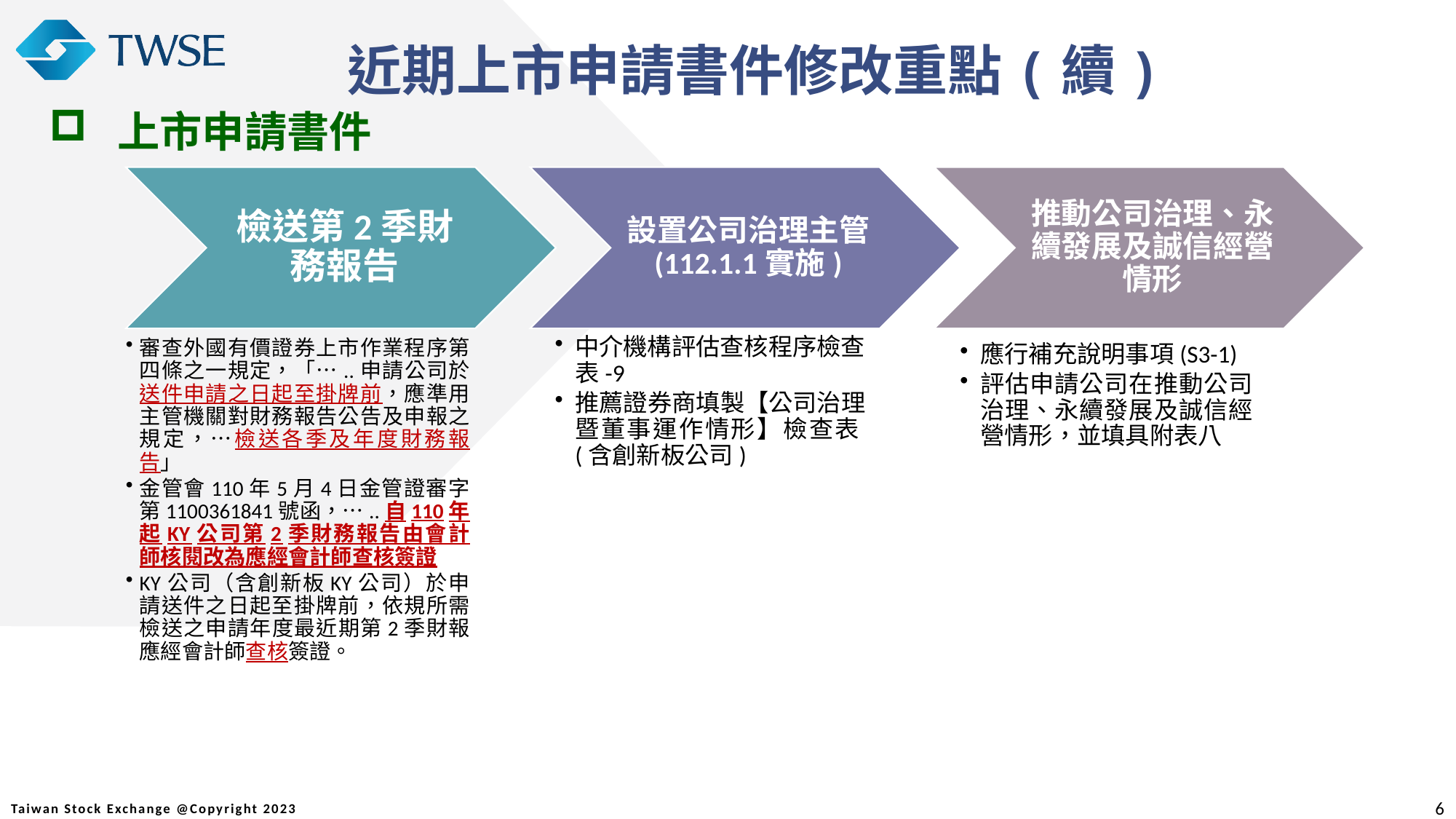

近期上市申請書件修改重點(續)
上市申請書件
檢送第2季財務報告
審查外國有價證券上市作業程序第四條之一規定，「…..申請公司於送件申請之日起至掛牌前，應準用主管機關對財務報告公告及申報之規定，…檢送各季及年度財務報告」
金管會110年5月4日金管證審字第1100361841號函，…..自110年起KY公司第2季財務報告由會計師核閱改為應經會計師查核簽證
KY公司（含創新板KY公司）於申請送件之日起至掛牌前，依規所需檢送之申請年度最近期第2季財報應經會計師查核簽證。
設置公司治理主管
(112.1.1實施)
中介機構評估查核程序檢查表-9
推薦證券商填製【公司治理暨董事運作情形】檢查表(含創新板公司)
推動公司治理、永續發展及誠信經營情形
應行補充說明事項(S3-1)
評估申請公司在推動公司治理、永續發展及誠信經營情形，並填具附表八
6